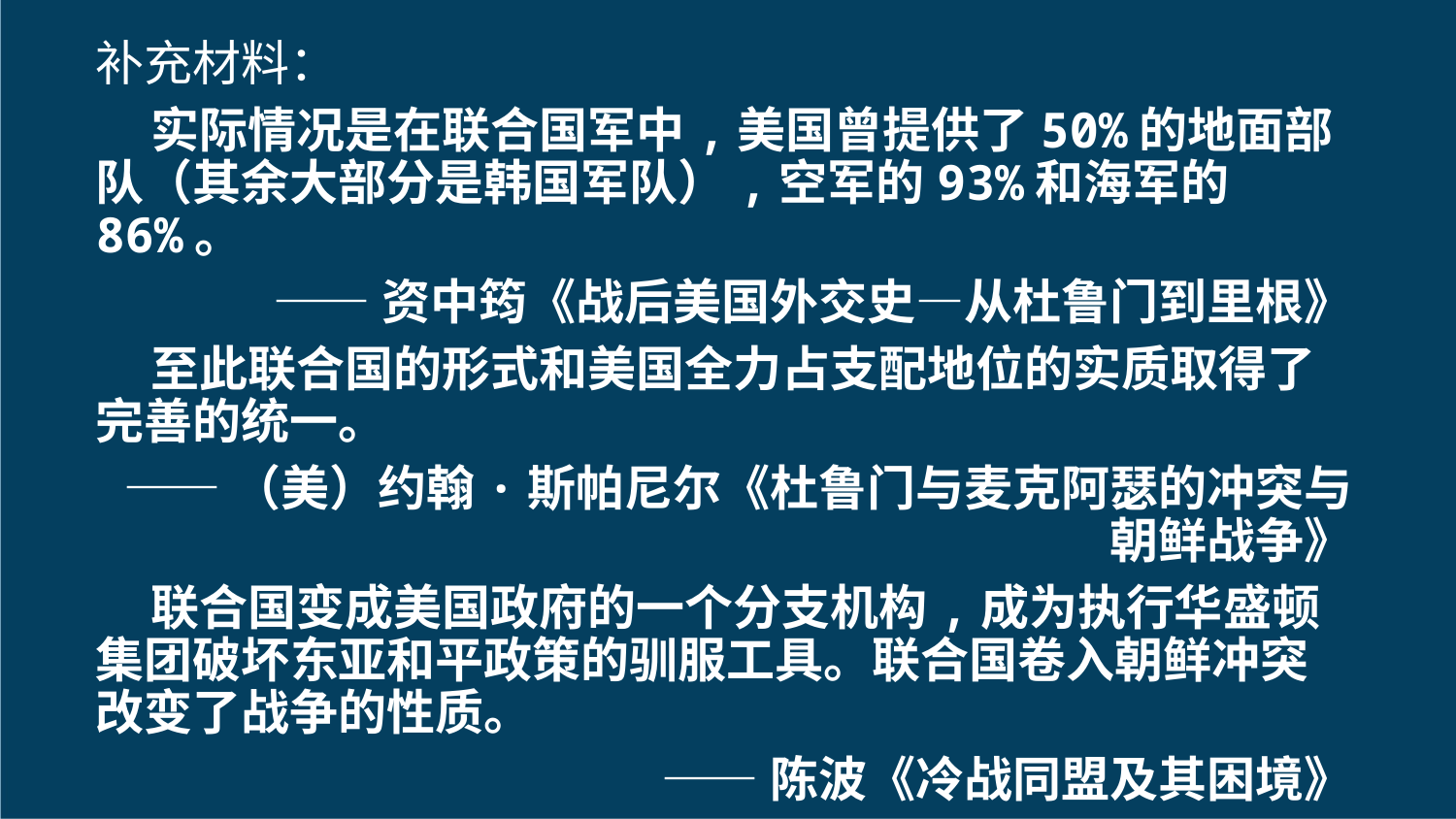

补充材料：
    实际情况是在联合国军中,美国曾提供了50%的地面部队（其余大部分是韩国军队）,空军的93%和海军的86%。
——资中筠《战后美国外交史—从杜鲁门到里根》
    至此联合国的形式和美国全力占支配地位的实质取得了完善的统一。
——（美）约翰·斯帕尼尔《杜鲁门与麦克阿瑟的冲突与朝鲜战争》
    联合国变成美国政府的一个分支机构,成为执行华盛顿集团破坏东亚和平政策的驯服工具。联合国卷入朝鲜冲突改变了战争的性质。
——陈波《冷战同盟及其困境》